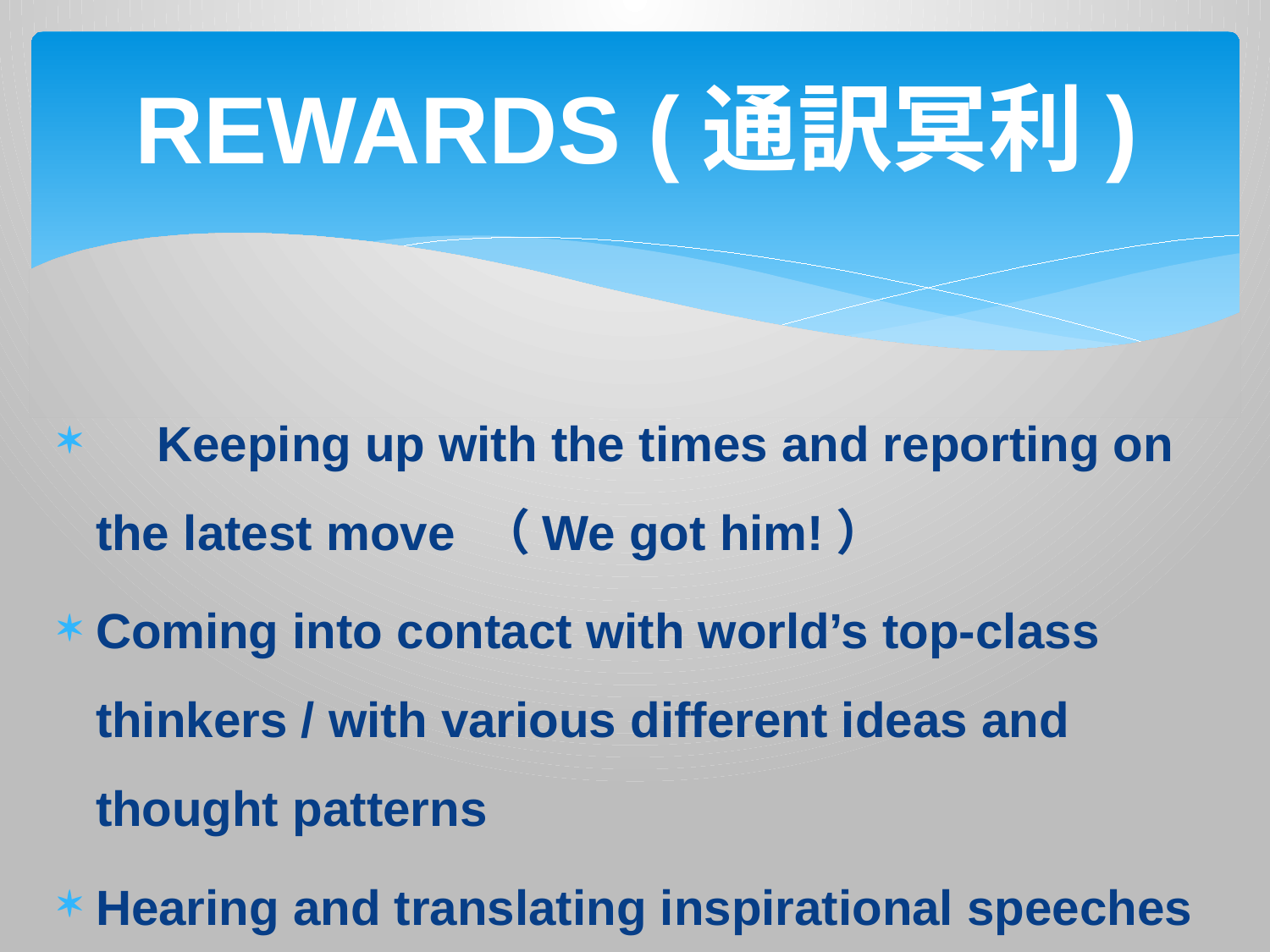

# REWARDS (通訳冥利)
　Keeping up with the times and reporting on the latest move （We got him!）
Coming into contact with world’s top-class thinkers / with various different ideas and thought patterns
Hearing and translating inspirational speeches